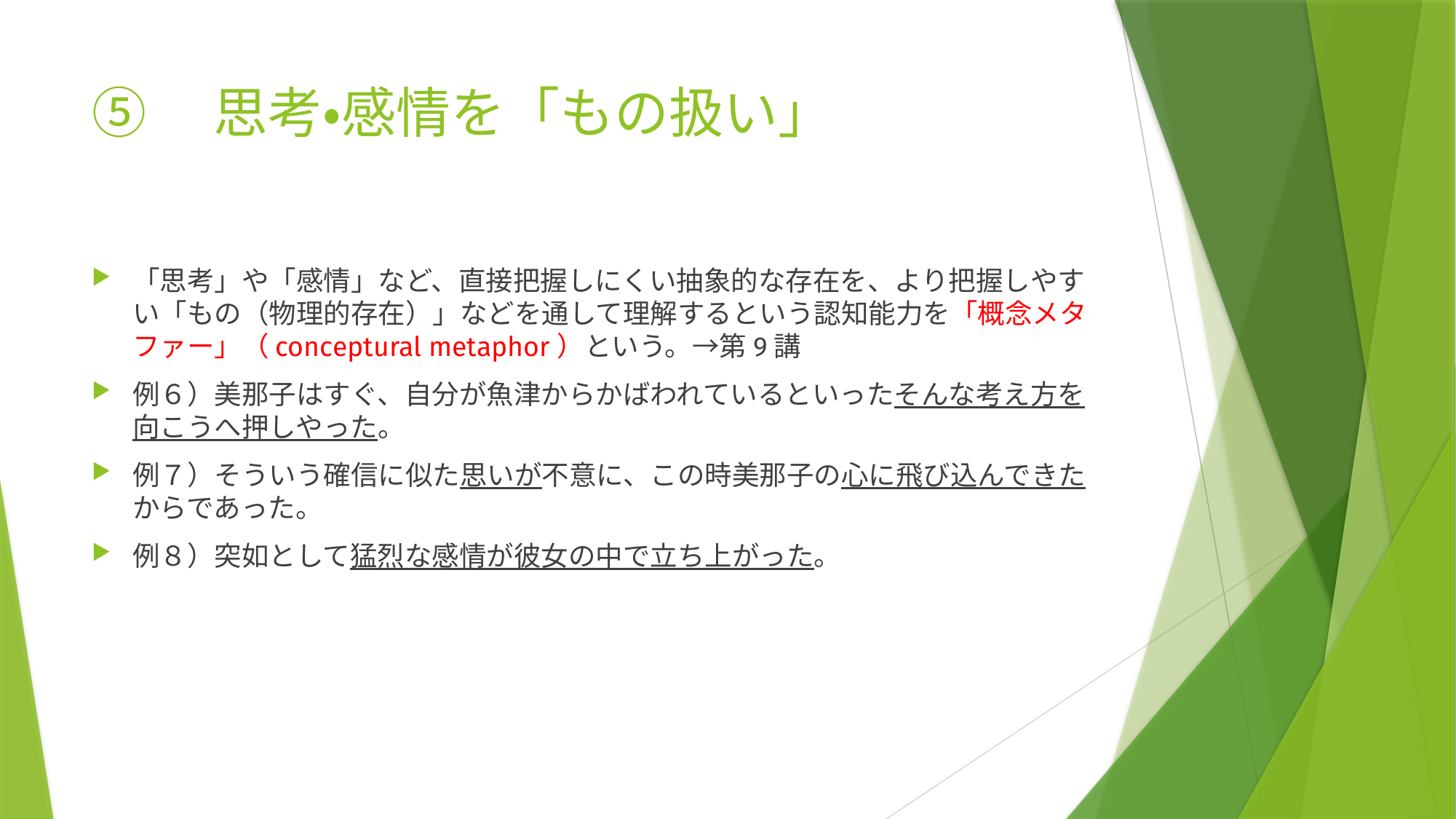

# ⑤　思考・感情を「もの扱い」
「思考」や「感情」など、直接把握しにくい抽象的な存在を、より把握しやすい「もの（物理的存在）」などを通して理解するという認知能力を「概念メタファー」（conceptural metaphor）という。→第9講
例６）美那子はすぐ、自分が魚津からかばわれているといったそんな考え方を向こうへ押しやった。
例７）そういう確信に似た思いが不意に、この時美那子の心に飛び込んできたからであった。
例８）突如として猛烈な感情が彼女の中で立ち上がった。